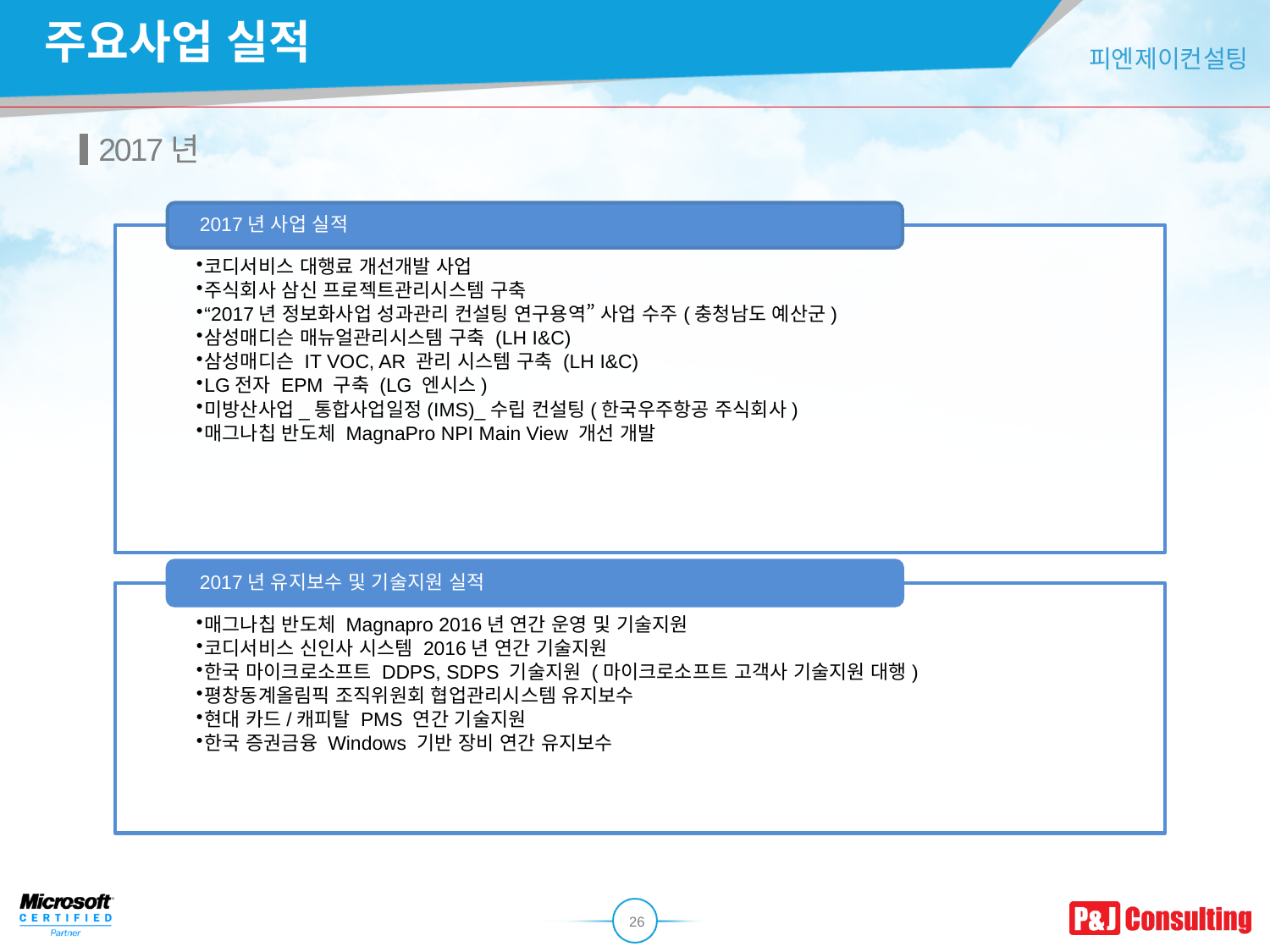

주요사업 실적
피엔제이컨설팅
2017년
코디서비스 대행료 개선개발 사업
주식회사 삼신 프로젝트관리시스템 구축
“2017년 정보화사업 성과관리 컨설팅 연구용역” 사업 수주(충청남도 예산군)
삼성매디슨 매뉴얼관리시스템 구축 (LH I&C)
삼성매디슨 IT VOC, AR 관리 시스템 구축 (LH I&C)
LG전자 EPM 구축 (LG 엔시스)
미방산사업_통합사업일정(IMS)_수립 컨설팅(한국우주항공 주식회사)
매그나칩 반도체 MagnaPro NPI Main View 개선 개발
2017년 사업 실적
매그나칩 반도체 Magnapro 2016년 연간 운영 및 기술지원
코디서비스 신인사 시스템 2016년 연간 기술지원
한국 마이크로소프트 DDPS, SDPS 기술지원 (마이크로소프트 고객사 기술지원 대행)
평창동계올림픽 조직위원회 협업관리시스템 유지보수
현대 카드/캐피탈 PMS 연간 기술지원
한국 증권금융 Windows 기반 장비 연간 유지보수
2017년 유지보수 및 기술지원 실적